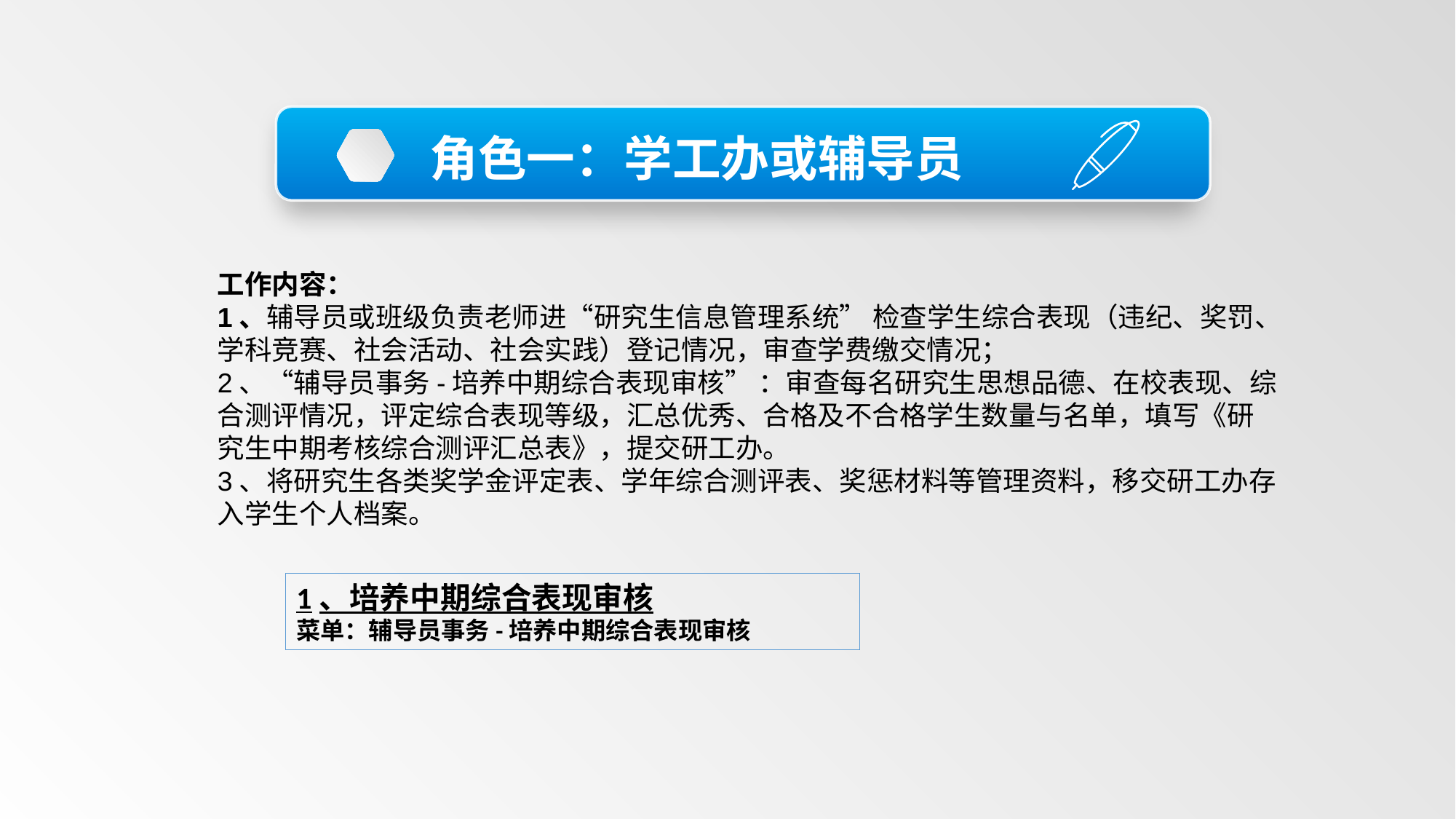

角色一：学工办或辅导员

工作内容：
1、辅导员或班级负责老师进“研究生信息管理系统” 检查学生综合表现（违纪、奖罚、学科竞赛、社会活动、社会实践）登记情况，审查学费缴交情况；
2、“辅导员事务-培养中期综合表现审核” ：审查每名研究生思想品德、在校表现、综合测评情况，评定综合表现等级，汇总优秀、合格及不合格学生数量与名单，填写《研究生中期考核综合测评汇总表》，提交研工办。
3、将研究生各类奖学金评定表、学年综合测评表、奖惩材料等管理资料，移交研工办存入学生个人档案。
1、培养中期综合表现审核
菜单：辅导员事务-培养中期综合表现审核